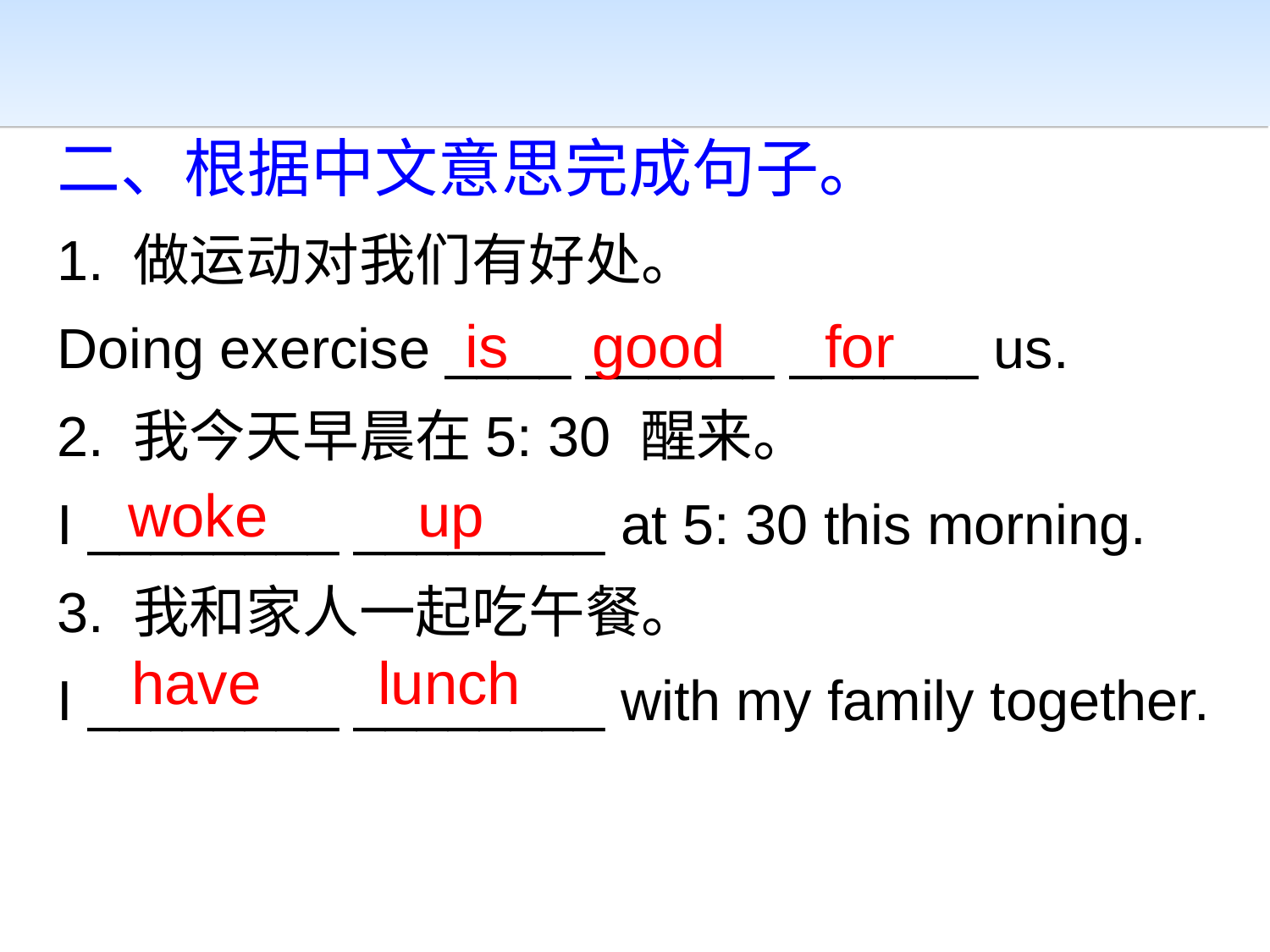

二、根据中文意思完成句子。
1. 做运动对我们有好处。
Doing exercise ____ ______ ______ us.
2. 我今天早晨在5: 30 醒来。
I ________ ________ at 5: 30 this morning.
3. 我和家人一起吃午餐。
I ________ ________ with my family together.
is     good      for
woke         up
have       lunch